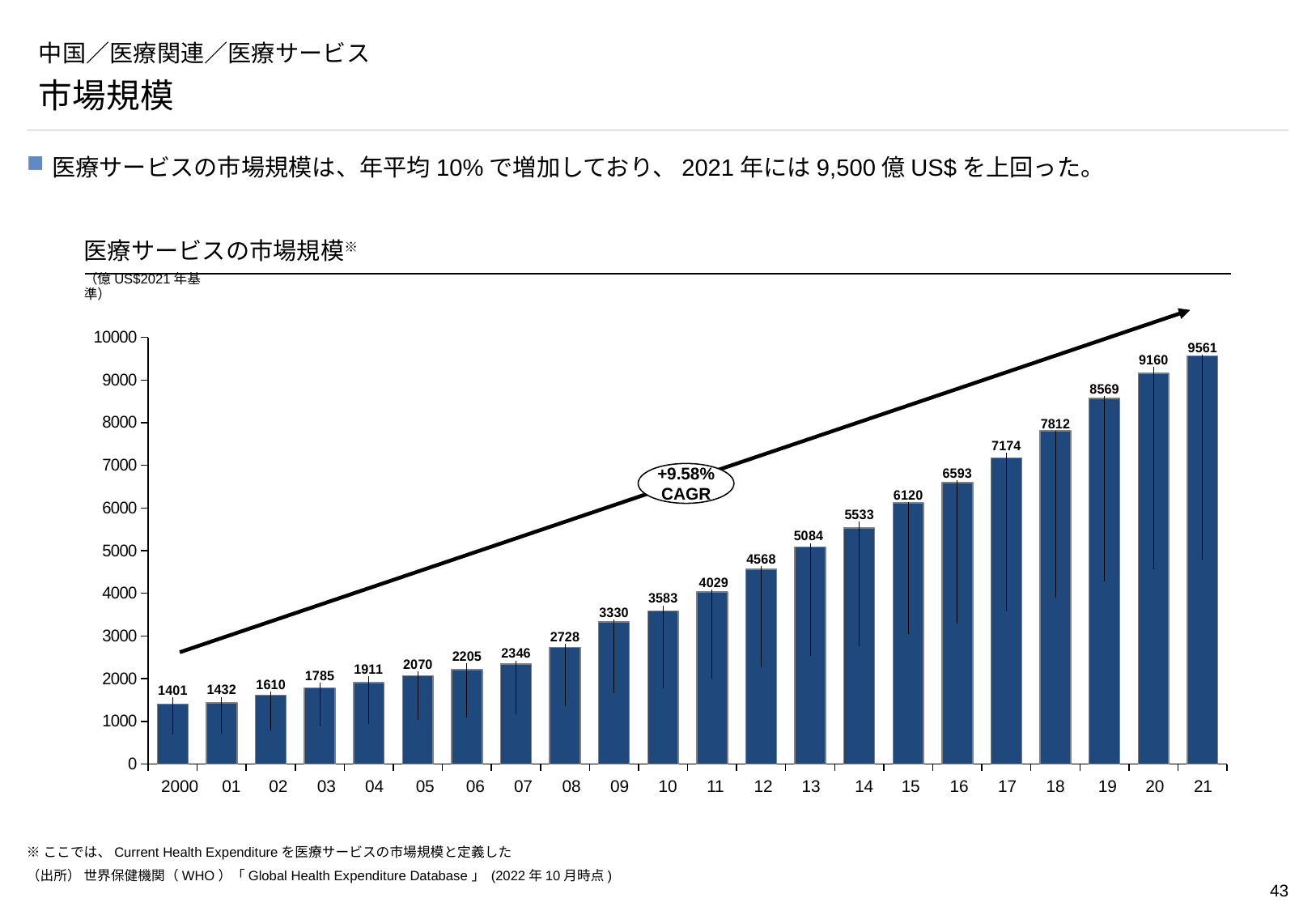

# 中国／医療関連／医療サービス
市場規模
医療サービスの市場規模は、年平均10%で増加しており、2021年には9,500億US$を上回った。
医療サービスの市場規模※
（億US$2021年基準）

### Chart

| Category |  |
|---|---|
+9.58%
CAGR
2000
01
02
03
04
05
06
07
08
09
10
11
12
13
14
15
16
17
18
19
20
21
※ここでは、Current Health Expenditureを医療サービスの市場規模と定義した
（出所） 世界保健機関（WHO）「Global Health Expenditure Database」 (2022年10月時点)